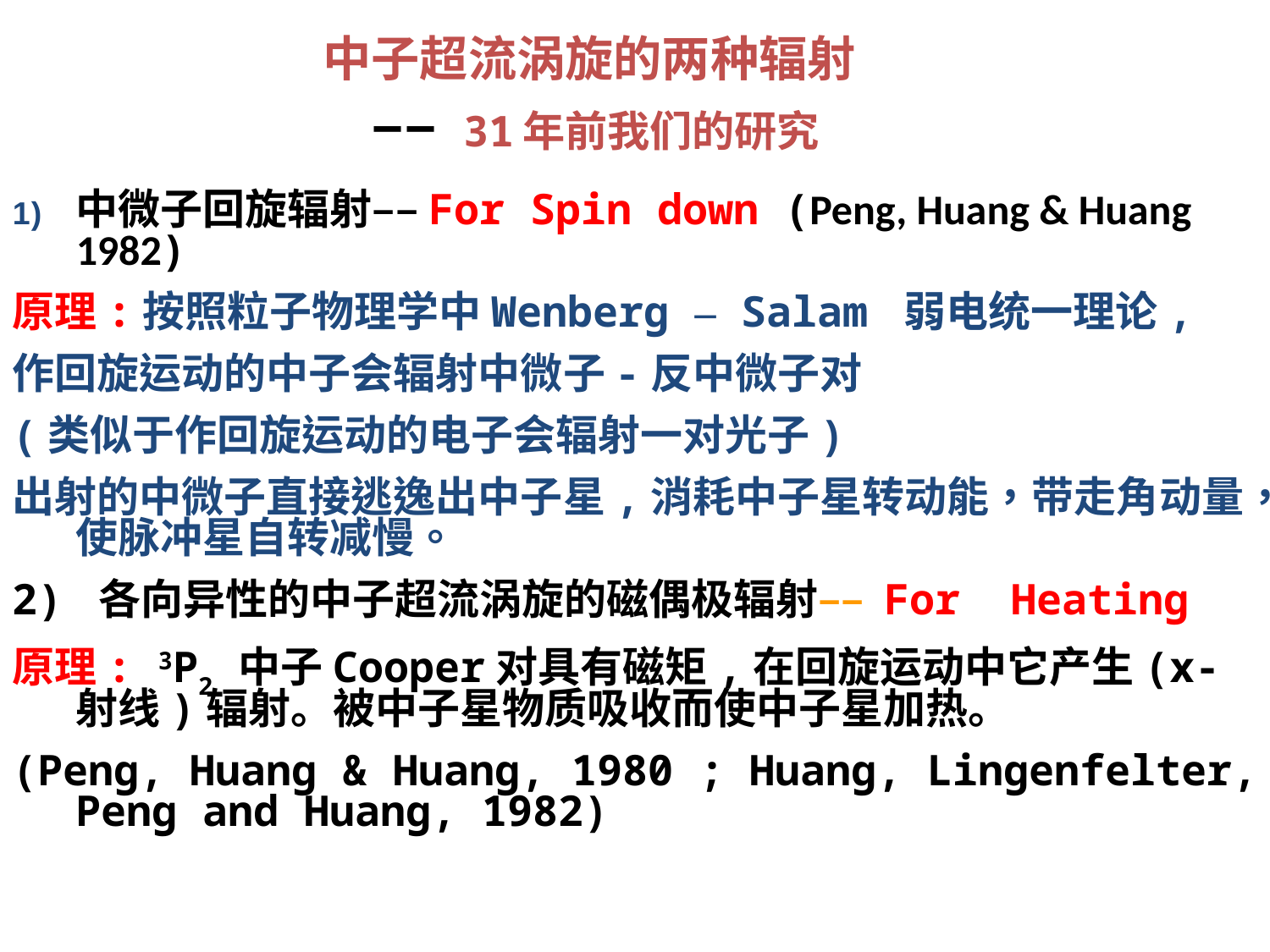

# 中子超流涡旋的两种辐射 –– 31年前我们的研究
中微子回旋辐射––For Spin down (Peng, Huang & Huang  1982)
原理:按照粒子物理学中Wenberg – Salam 弱电统一理论,
作回旋运动的中子会辐射中微子-反中微子对
(类似于作回旋运动的电子会辐射一对光子)
出射的中微子直接逃逸出中子星,消耗中子星转动能，带走角动量，使脉冲星自转减慢。
2) 各向异性的中子超流涡旋的磁偶极辐射–– For  Heating
原理: 3P2 中子Cooper对具有磁矩,在回旋运动中它产生(x-射线)辐射。被中子星物质吸收而使中子星加热。
(Peng, Huang & Huang, 1980 ; Huang, Lingenfelter, Peng and Huang, 1982)